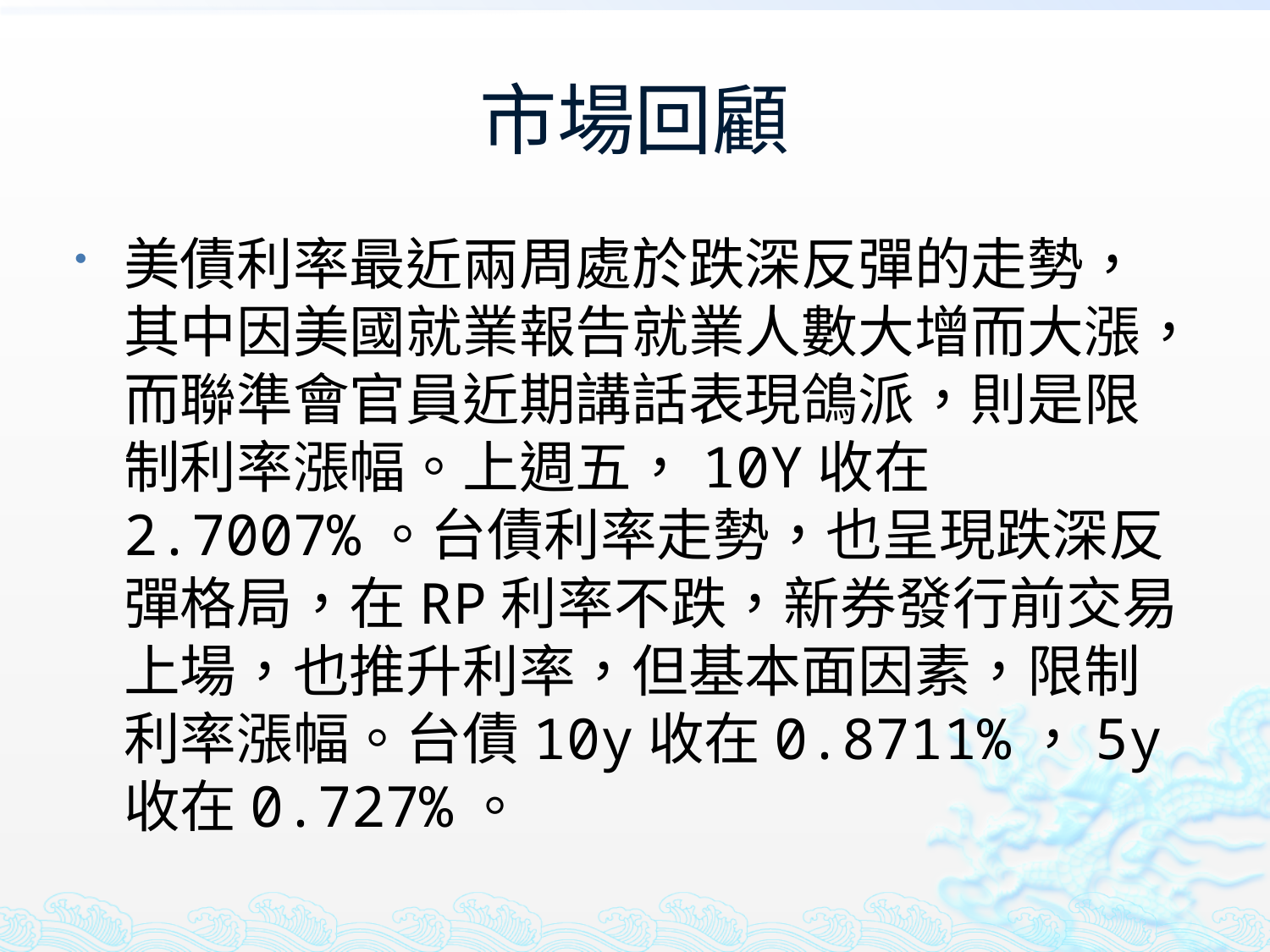

# 市場回顧
美債利率最近兩周處於跌深反彈的走勢，其中因美國就業報告就業人數大增而大漲，而聯準會官員近期講話表現鴿派，則是限制利率漲幅。上週五，10Y收在2.7007%。台債利率走勢，也呈現跌深反彈格局，在RP利率不跌，新券發行前交易上場，也推升利率，但基本面因素，限制利率漲幅。台債10y收在0.8711%，5y收在0.727%。